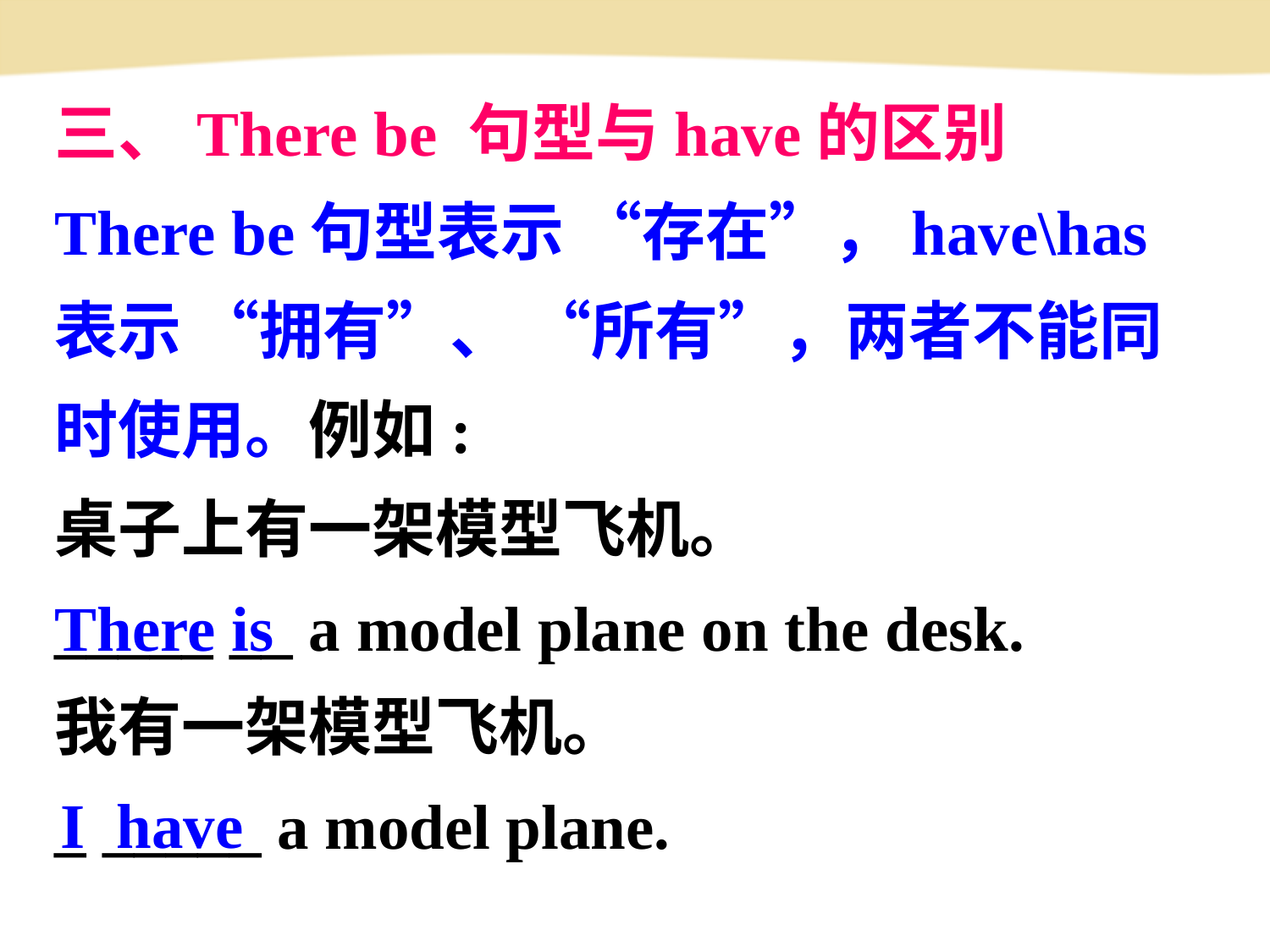

三、There be 句型与have的区别
There be句型表示 “存在”，have\has表示 “拥有”、 “所有”，两者不能同时使用。例如:
桌子上有一架模型飞机。
_____ __ a model plane on the desk.
我有一架模型飞机。
_ _____ a model plane.
There is
 I  have